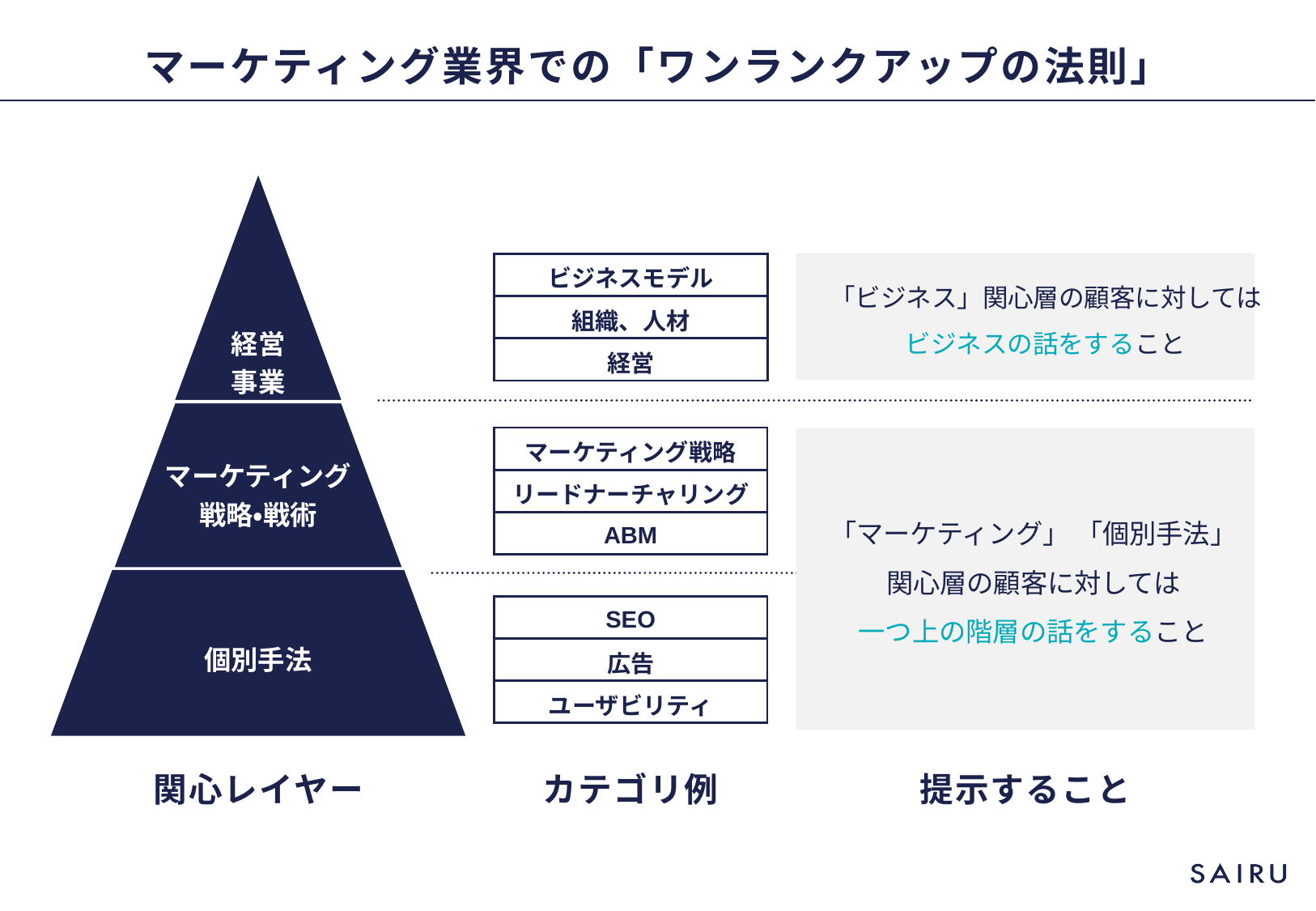

# マーケティング業界での「ワンランクアップの法則」

経営
事業
マーケティング
戦略・戦術
個別手法
「ビジネス」関心層の顧客に対しては
ビジネスの話をすること
| ビジネスモデル |
| --- |
| 組織、人材 |
| 経営 |
| マーケティング戦略 |
| --- |
| リードナーチャリング |
| ABM |
「マーケティング」 「個別手法」
関心層の顧客に対しては
一つ上の階層の話をすること
| SEO |
| --- |
| 広告 |
| ユーザビリティ |
提示すること
関心レイヤー
カテゴリ例